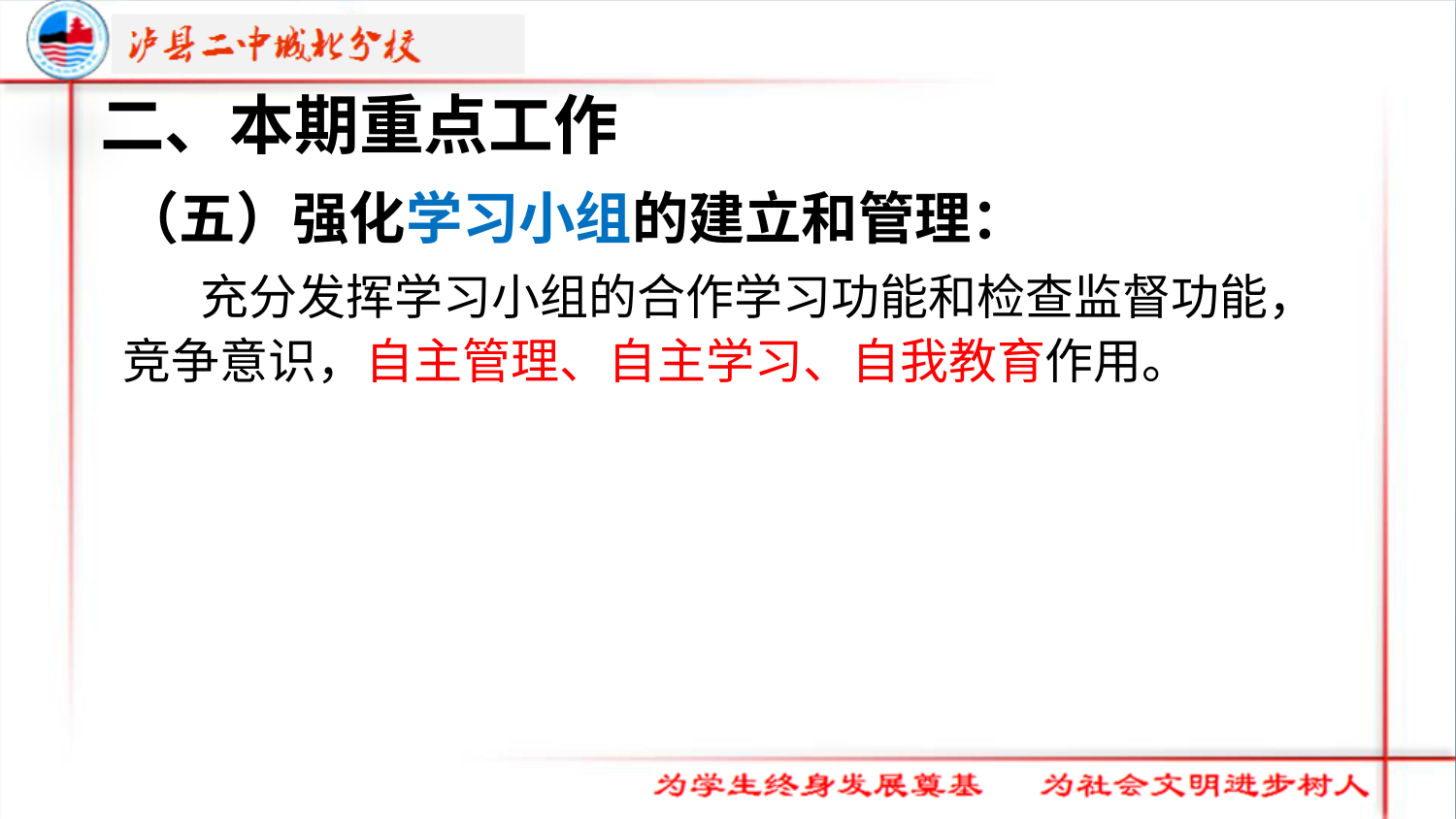

二、本期重点工作
（五）强化学习小组的建立和管理：
      充分发挥学习小组的合作学习功能和检查监督功能，竞争意识，自主管理、自主学习、自我教育作用。